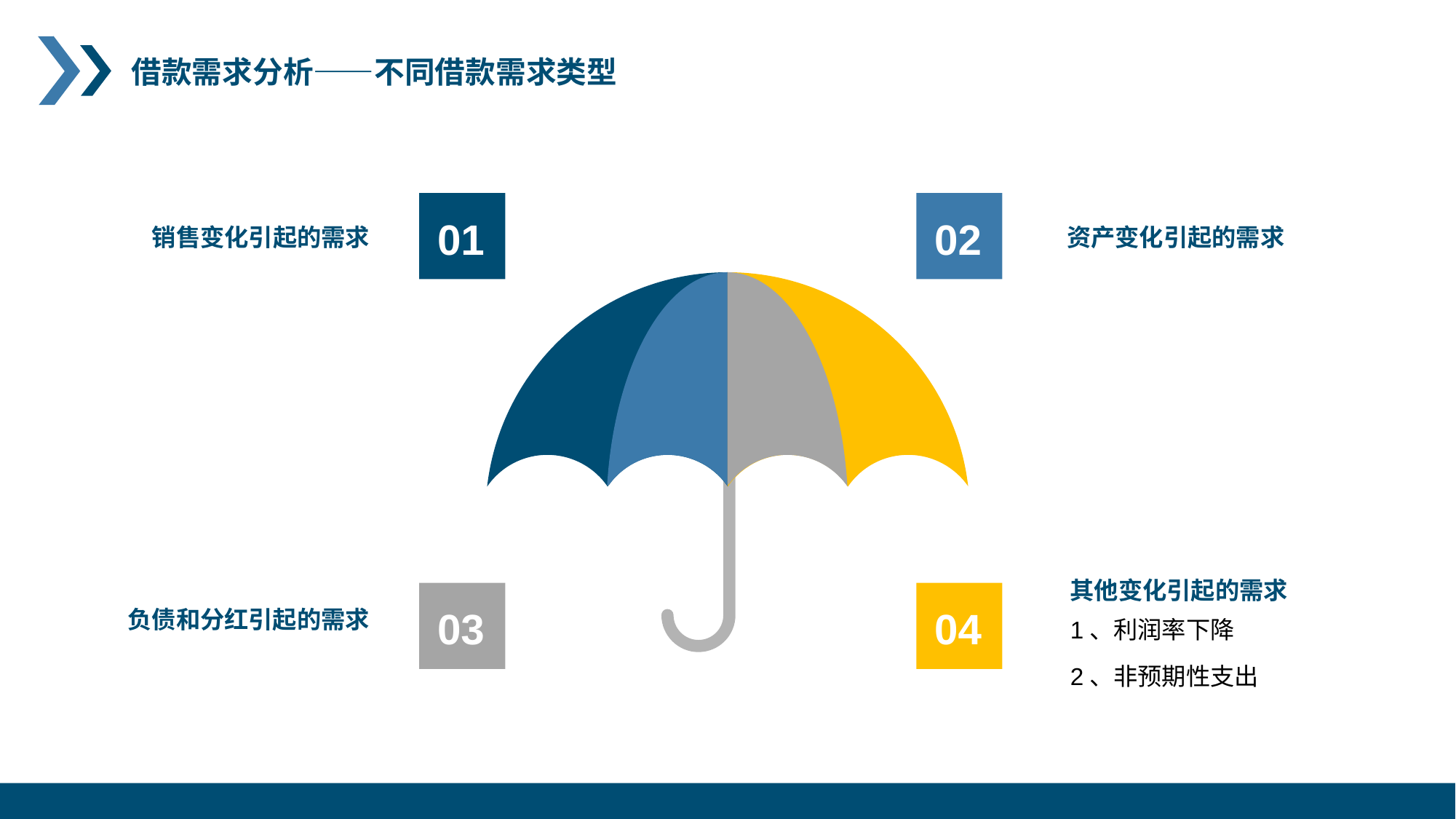

借款需求分析——不同借款需求类型

01

02
销售变化引起的需求
资产变化引起的需求

其他变化引起的需求

03

04
负债和分红引起的需求
1、利润率下降
2、非预期性支出